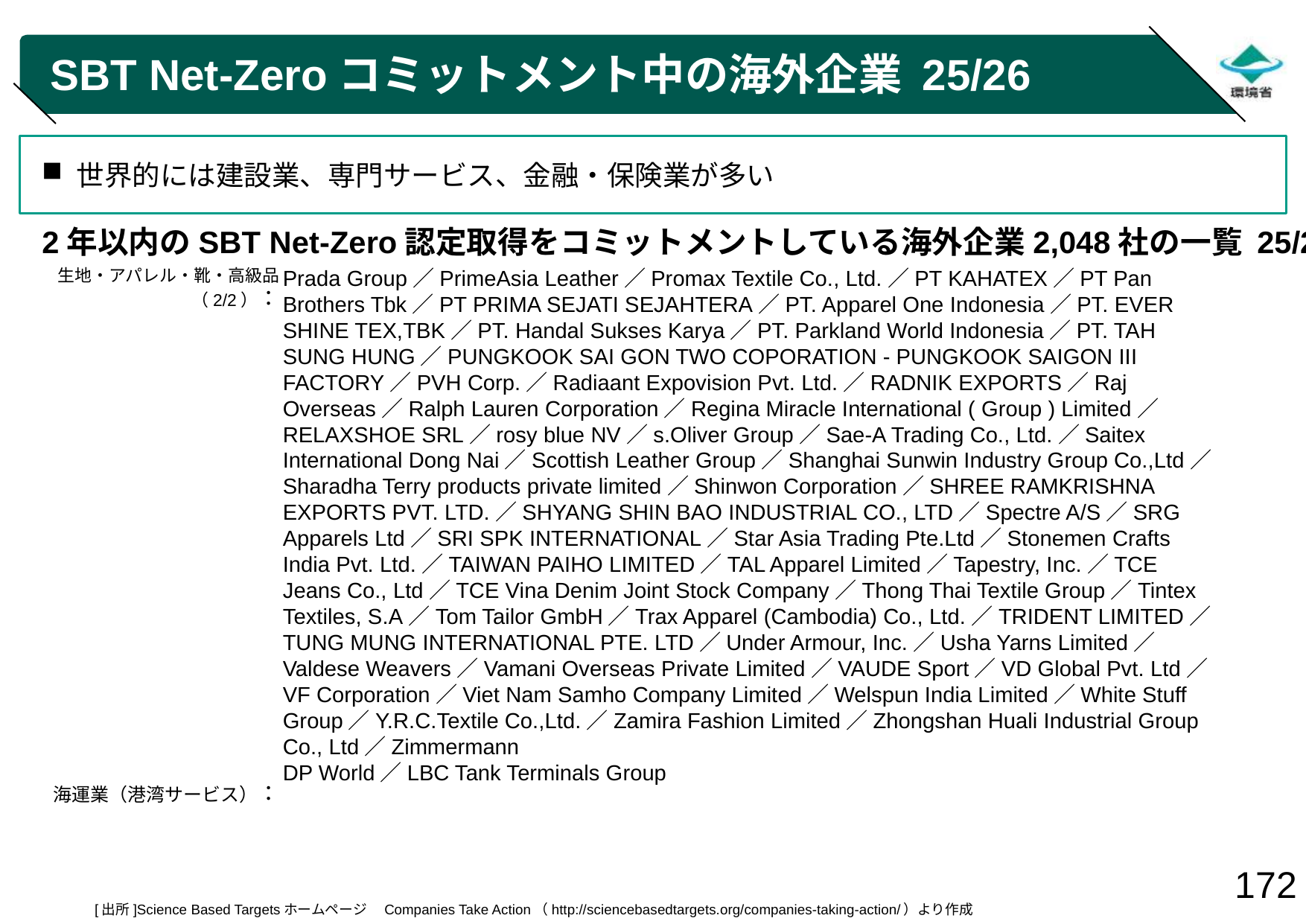

# SBT Net-Zeroコミットメント中の海外企業 25/26
世界的には建設業、専門サービス、金融・保険業が多い
2年以内のSBT Net-Zero認定取得をコミットメントしている海外企業2,048社の一覧 25/26
生地・アパレル・靴・高級品（2/2）：

海運業（港湾サービス）：

Prada Group／PrimeAsia Leather／Promax Textile Co., Ltd.／PT KAHATEX／PT Pan Brothers Tbk／PT PRIMA SEJATI SEJAHTERA／PT. Apparel One Indonesia／PT. EVER SHINE TEX,TBK／PT. Handal Sukses Karya／PT. Parkland World Indonesia／PT. TAH SUNG HUNG／PUNGKOOK SAI GON TWO COPORATION - PUNGKOOK SAIGON III FACTORY／PVH Corp.／Radiaant Expovision Pvt. Ltd.／RADNIK EXPORTS／Raj Overseas／Ralph Lauren Corporation／Regina Miracle International ( Group ) Limited／RELAXSHOE SRL／rosy blue NV／s.Oliver Group／Sae-A Trading Co., Ltd.／Saitex International Dong Nai／Scottish Leather Group／Shanghai Sunwin Industry Group Co.,Ltd／Sharadha Terry products private limited／Shinwon Corporation／SHREE RAMKRISHNA EXPORTS PVT. LTD.／SHYANG SHIN BAO INDUSTRIAL CO., LTD／Spectre A/S／SRG Apparels Ltd／SRI SPK INTERNATIONAL／Star Asia Trading Pte.Ltd／Stonemen Crafts India Pvt. Ltd.／TAIWAN PAIHO LIMITED／TAL Apparel Limited／Tapestry, Inc.／TCE Jeans Co., Ltd／TCE Vina Denim Joint Stock Company／Thong Thai Textile Group／Tintex Textiles, S.A／Tom Tailor GmbH／Trax Apparel (Cambodia) Co., Ltd.／TRIDENT LIMITED／TUNG MUNG INTERNATIONAL PTE. LTD／Under Armour, Inc.／Usha Yarns Limited／Valdese Weavers／Vamani Overseas Private Limited／VAUDE Sport／VD Global Pvt. Ltd／VF Corporation／Viet Nam Samho Company Limited／Welspun India Limited／White Stuff Group／Y.R.C.Textile Co.,Ltd.／Zamira Fashion Limited／Zhongshan Huali Industrial Group Co., Ltd／Zimmermann
DP World／LBC Tank Terminals Group

[出所]Science Based Targetsホームページ　Companies Take Action（http://sciencebasedtargets.org/companies-taking-action/）より作成